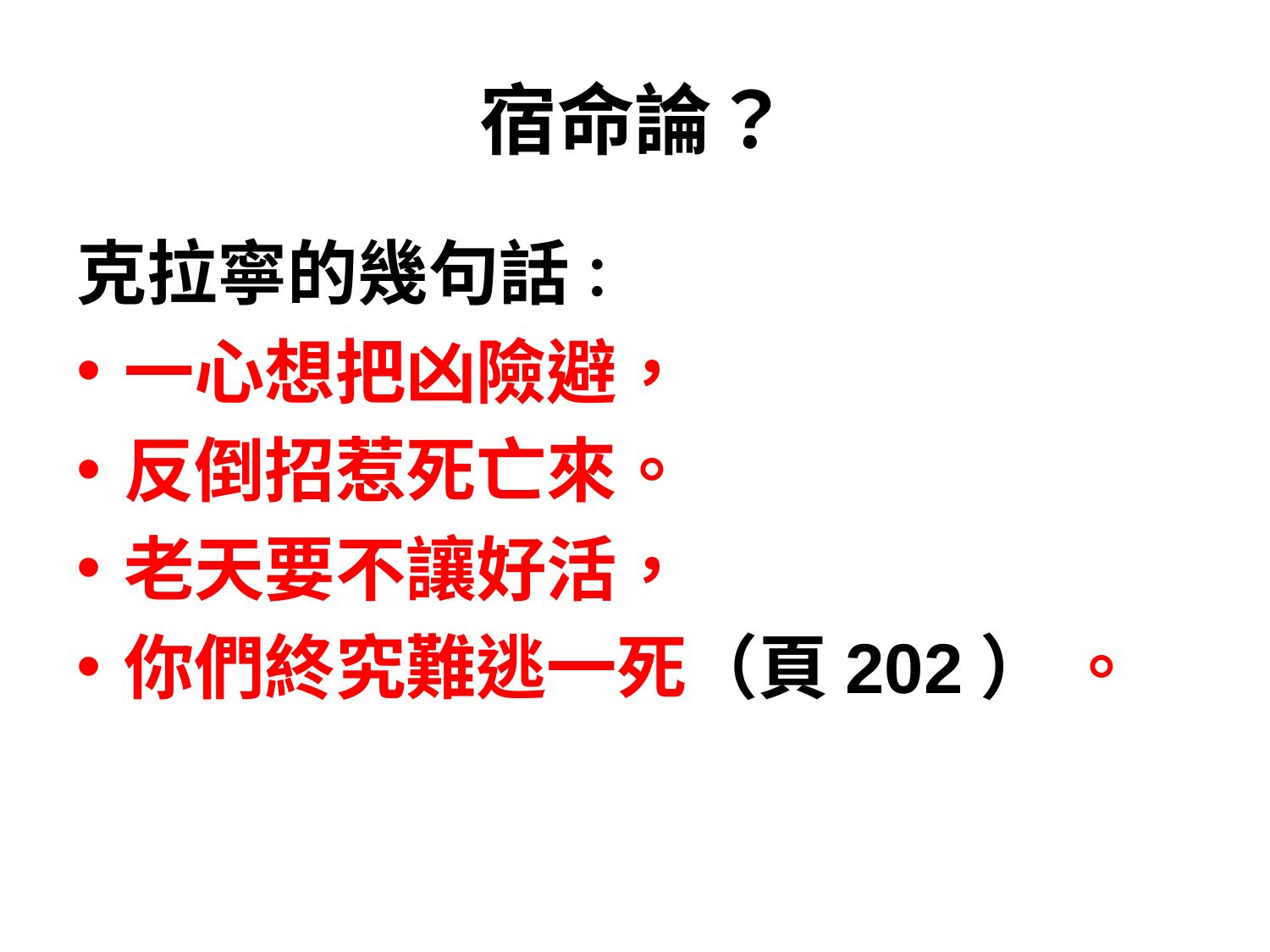

# 宿命論？
克拉寧的幾句話：
一心想把凶險避，
反倒招惹死亡來。
老天要不讓好活，
你們終究難逃一死（頁202） 。